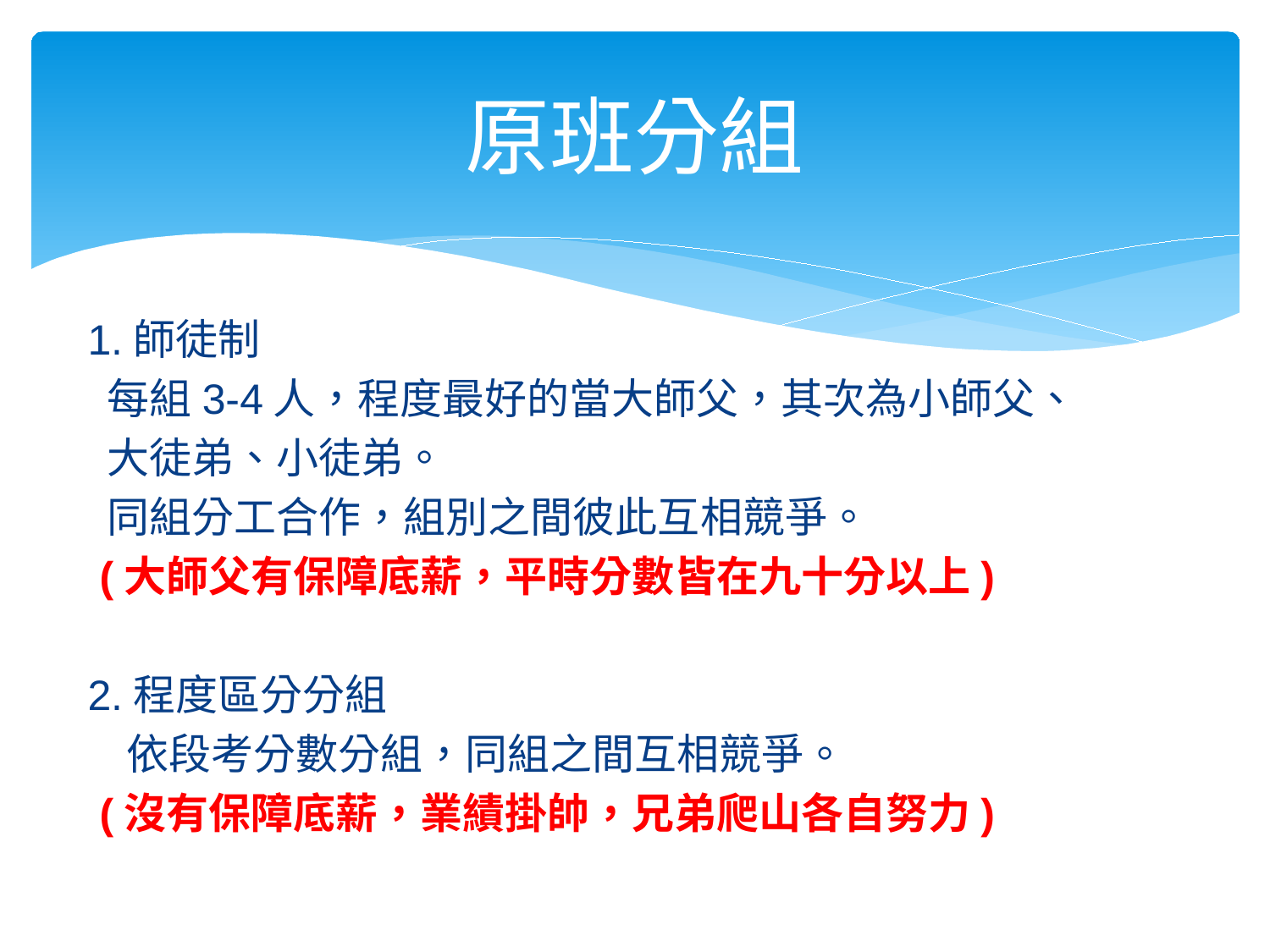

# 原班分組
1.師徒制
 每組3-4人，程度最好的當大師父，其次為小師父、
 大徒弟、小徒弟。
 同組分工合作，組別之間彼此互相競爭。
 (大師父有保障底薪，平時分數皆在九十分以上)

2.程度區分分組
   依段考分數分組，同組之間互相競爭。
 (沒有保障底薪，業績掛帥，兄弟爬山各自努力)